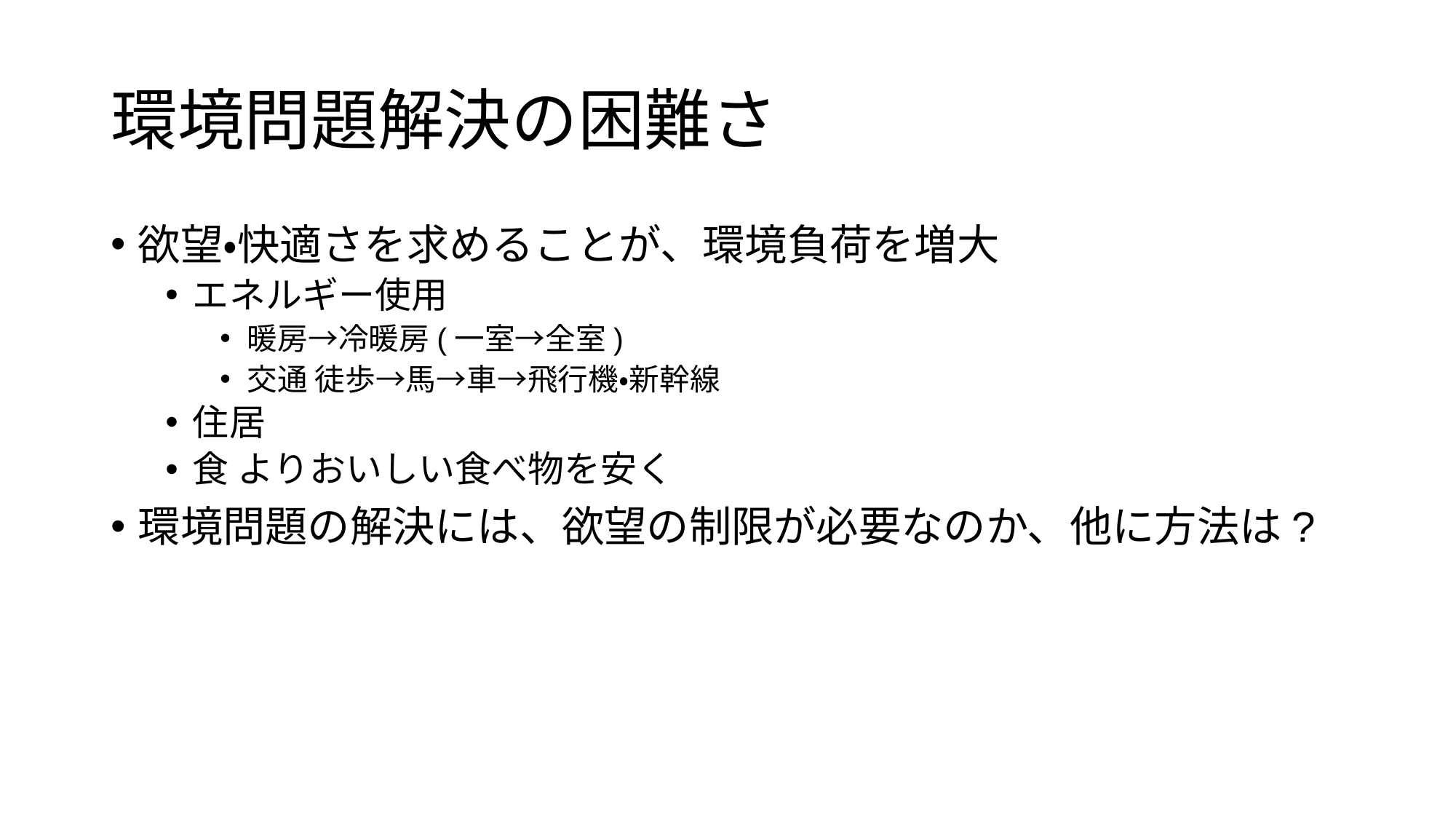

# 環境問題解決の困難さ
欲望・快適さを求めることが、環境負荷を増大
エネルギー使用
暖房→冷暖房(一室→全室)
交通 徒歩→馬→車→飛行機・新幹線
住居
食 よりおいしい食べ物を安く
環境問題の解決には、欲望の制限が必要なのか、他に方法は?